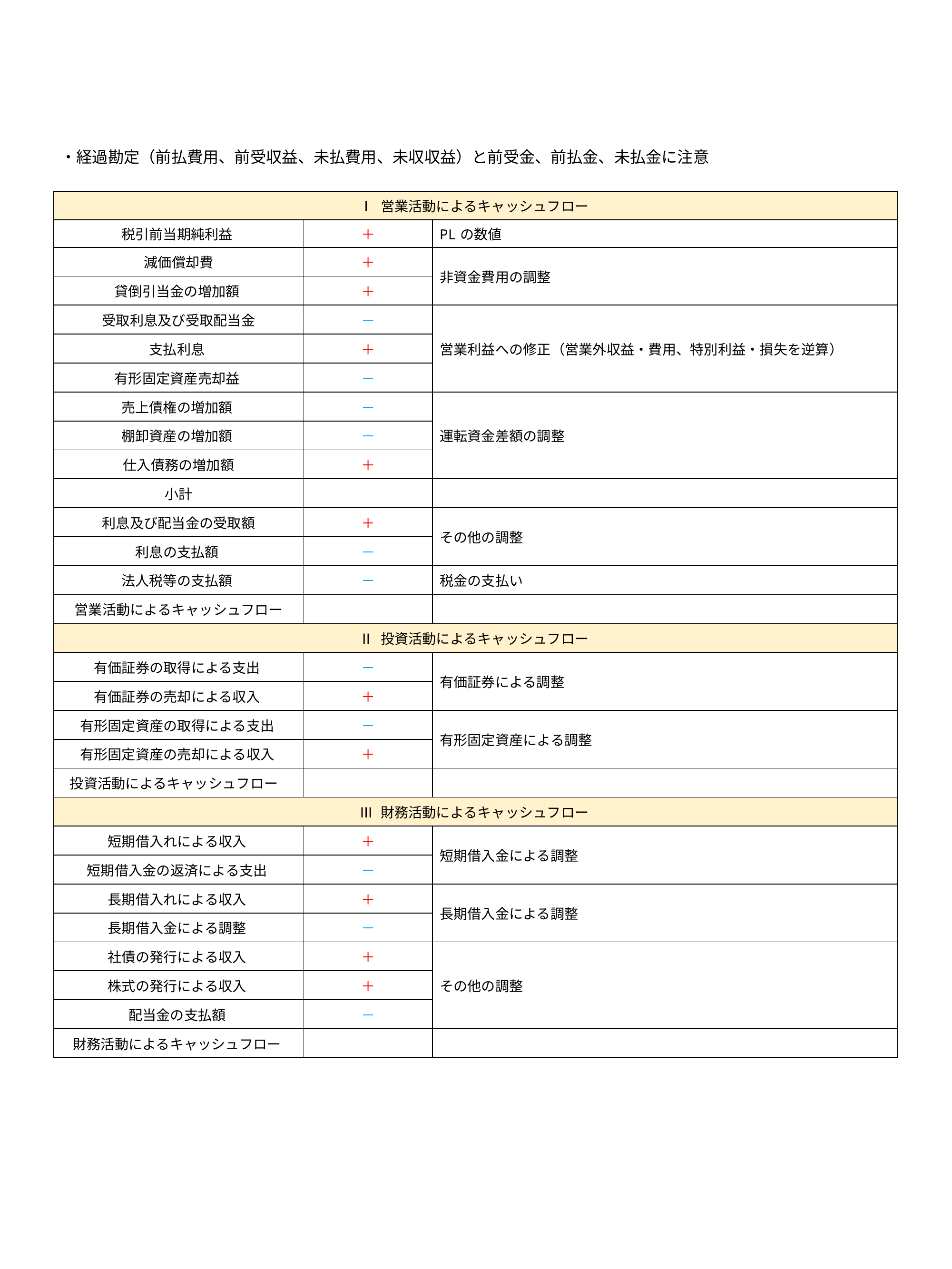

・経過勘定（前払費用、前受収益、未払費用、未収収益）と前受金、前払金、未払金に注意
| Ⅰ 営業活動によるキャッシュフロー |  |  |
| --- | --- | --- |
| 税引前当期純利益 | ＋ | PLの数値 |
| 減価償却費 | ＋ | 非資金費用の調整 |
| 貸倒引当金の増加額 | ＋ |  |
| 受取利息及び受取配当金 | － | 営業利益への修正（営業外収益・費用、特別利益・損失を逆算） |
| 支払利息 | ＋ |  |
| 有形固定資産売却益 | － |  |
| 売上債権の増加額 | － | 運転資金差額の調整 |
| 棚卸資産の増加額 | － |  |
| 仕入債務の増加額 | ＋ |  |
| 小計 |  |  |
| 利息及び配当金の受取額 | ＋ | その他の調整 |
| 利息の支払額 | － |  |
| 法人税等の支払額 | － | 税金の支払い |
| 営業活動によるキャッシュフロー |  |  |
| Ⅱ 投資活動によるキャッシュフロー |  |  |
| 有価証券の取得による支出 | － | 有価証券による調整 |
| 有価証券の売却による収入 | ＋ |  |
| 有形固定資産の取得による支出 | － | 有形固定資産による調整 |
| 有形固定資産の売却による収入 | ＋ |  |
| 投資活動によるキャッシュフロー |  |  |
| Ⅲ 財務活動によるキャッシュフロー |  |  |
| 短期借入れによる収入 | ＋ | 短期借入金による調整 |
| 短期借入金の返済による支出 | － |  |
| 長期借入れによる収入 | ＋ | 長期借入金による調整 |
| 長期借入金による調整 | － |  |
| 社債の発行による収入 | ＋ | その他の調整 |
| 株式の発行による収入 | ＋ |  |
| 配当金の支払額 | － |  |
| 財務活動によるキャッシュフロー |  |  |